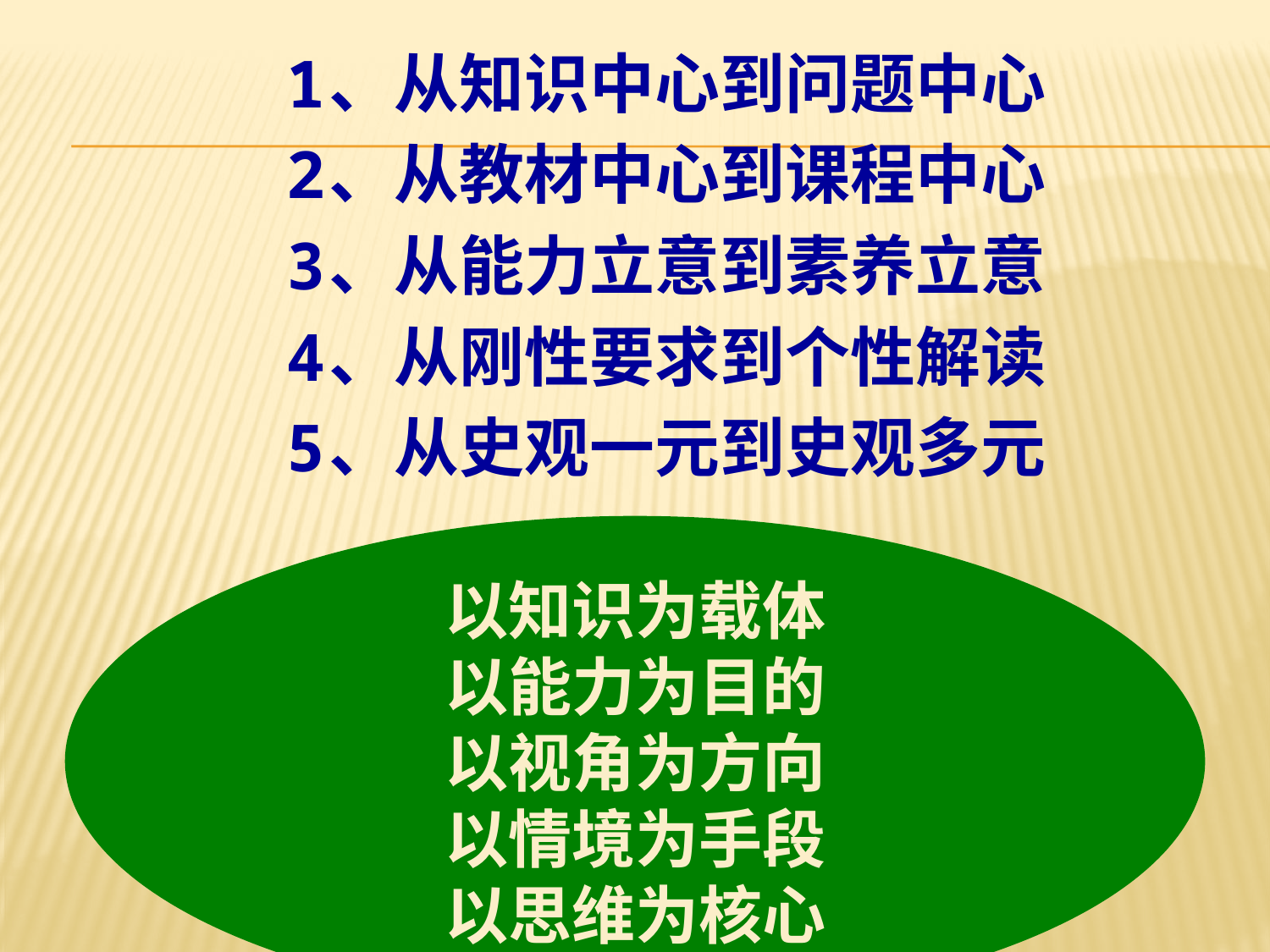

1、从知识中心到问题中心
2、从教材中心到课程中心
3、从能力立意到素养立意
4、从刚性要求到个性解读
5、从史观一元到史观多元

以知识为载体
以能力为目的
以视角为方向
以情境为手段
以思维为核心